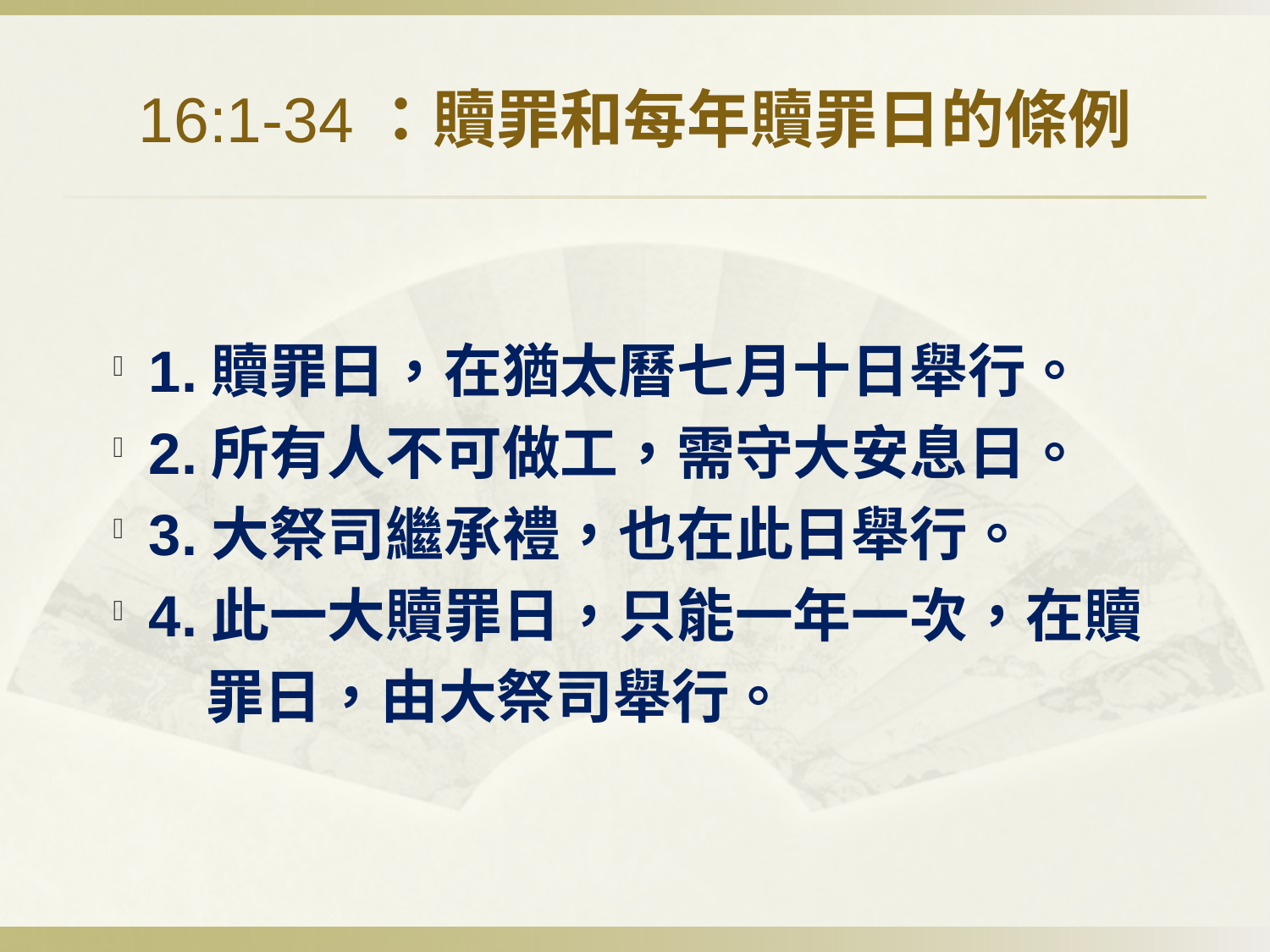

# 16:1-34：贖罪和每年贖罪日的條例
1.贖罪日，在猶太曆七月十日舉行。
2.所有人不可做工，需守大安息日。
3.大祭司繼承禮，也在此日舉行。
4.此一大贖罪日，只能一年一次，在贖
      罪日，由大祭司舉行。